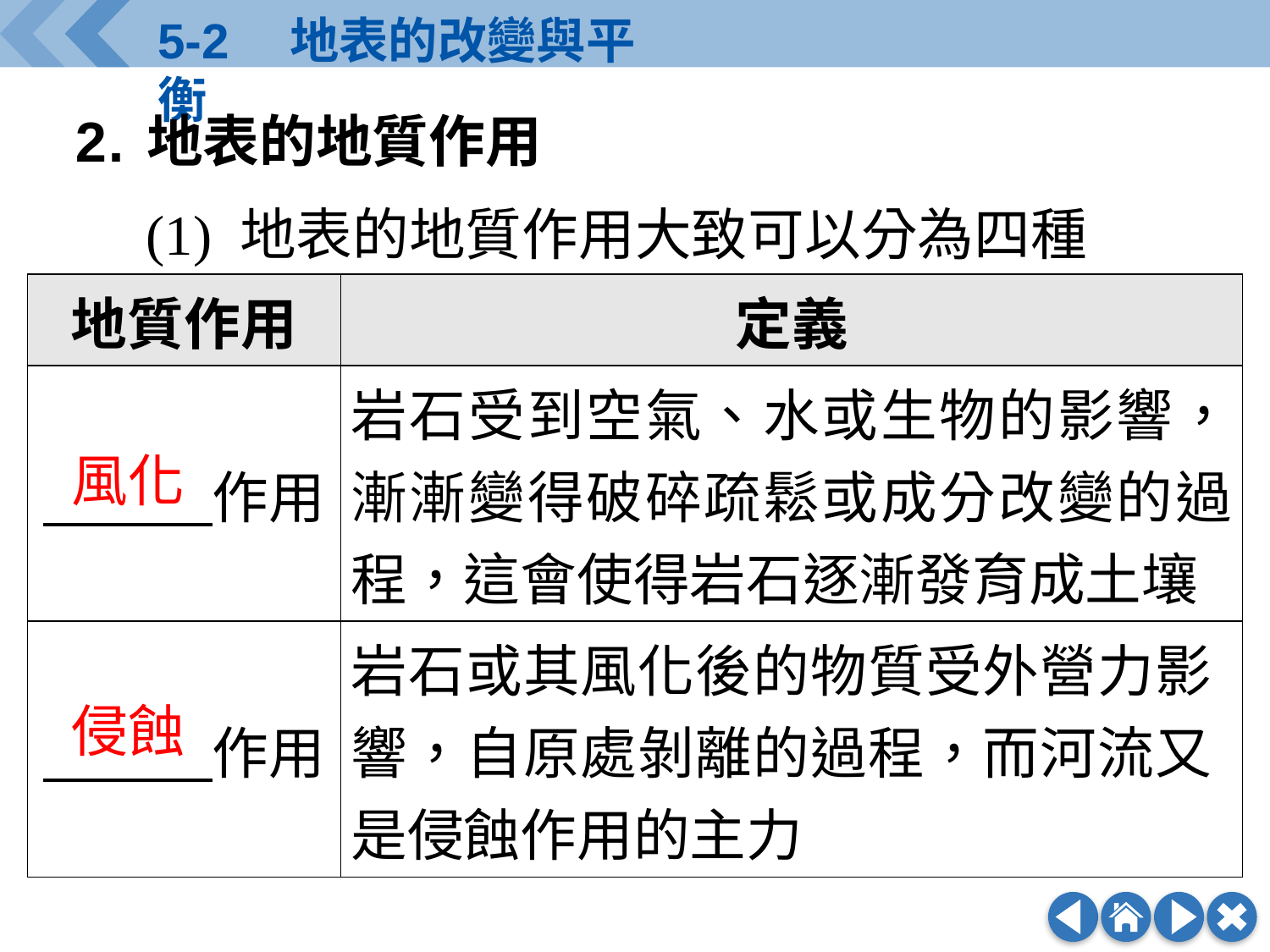

地表的地質作用
(1) 地表的地質作用大致可以分為四種
| 地質作用 | 定義 |
| --- | --- |
| 作用 | 岩石受到空氣、水或生物的影響，漸漸變得破碎疏鬆或成分改變的過程，這會使得岩石逐漸發育成土壤 |
| 作用 | 岩石或其風化後的物質受外營力影響，自原處剝離的過程，而河流又是侵蝕作用的主力 |
風化
侵蝕